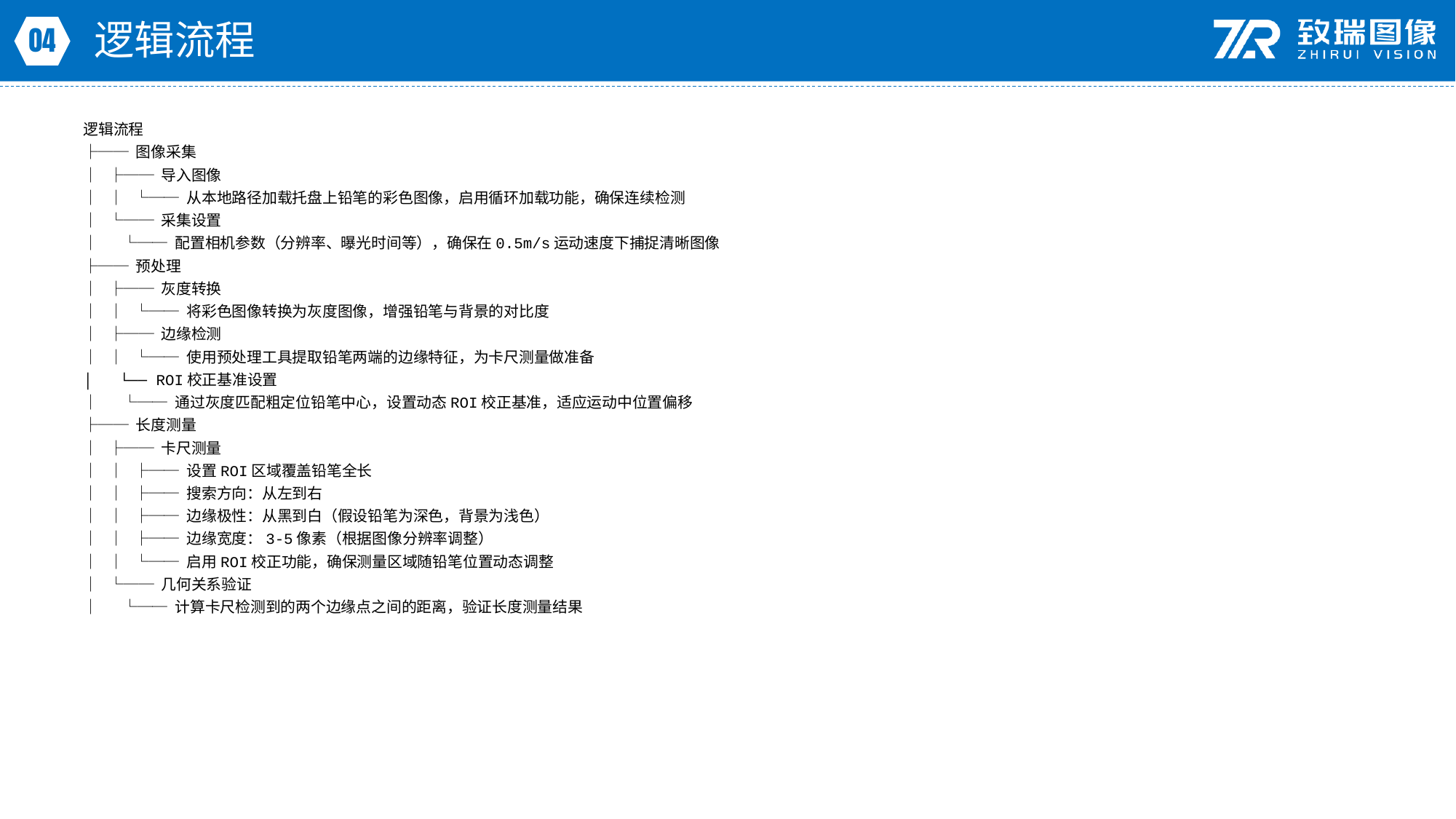

逻辑流程
04

逻辑流程
├── 图像采集
│   ├── 导入图像
│   │   └── 从本地路径加载托盘上铅笔的彩色图像，启用循环加载功能，确保连续检测
│   └── 采集设置
│       └── 配置相机参数（分辨率、曝光时间等），确保在0.5m/s运动速度下捕捉清晰图像
├── 预处理
│   ├── 灰度转换
│   │   └── 将彩色图像转换为灰度图像，增强铅笔与背景的对比度
│   ├── 边缘检测
│   │   └── 使用预处理工具提取铅笔两端的边缘特征，为卡尺测量做准备
│   └── ROI校正基准设置
│       └── 通过灰度匹配粗定位铅笔中心，设置动态ROI校正基准，适应运动中位置偏移
├── 长度测量
│   ├── 卡尺测量
│   │   ├── 设置ROI区域覆盖铅笔全长
│   │   ├── 搜索方向：从左到右
│   │   ├── 边缘极性：从黑到白（假设铅笔为深色，背景为浅色）
│   │   ├── 边缘宽度：3-5像素（根据图像分辨率调整）
│   │   └── 启用ROI校正功能，确保测量区域随铅笔位置动态调整
│   └── 几何关系验证
│       └── 计算卡尺检测到的两个边缘点之间的距离，验证长度测量结果